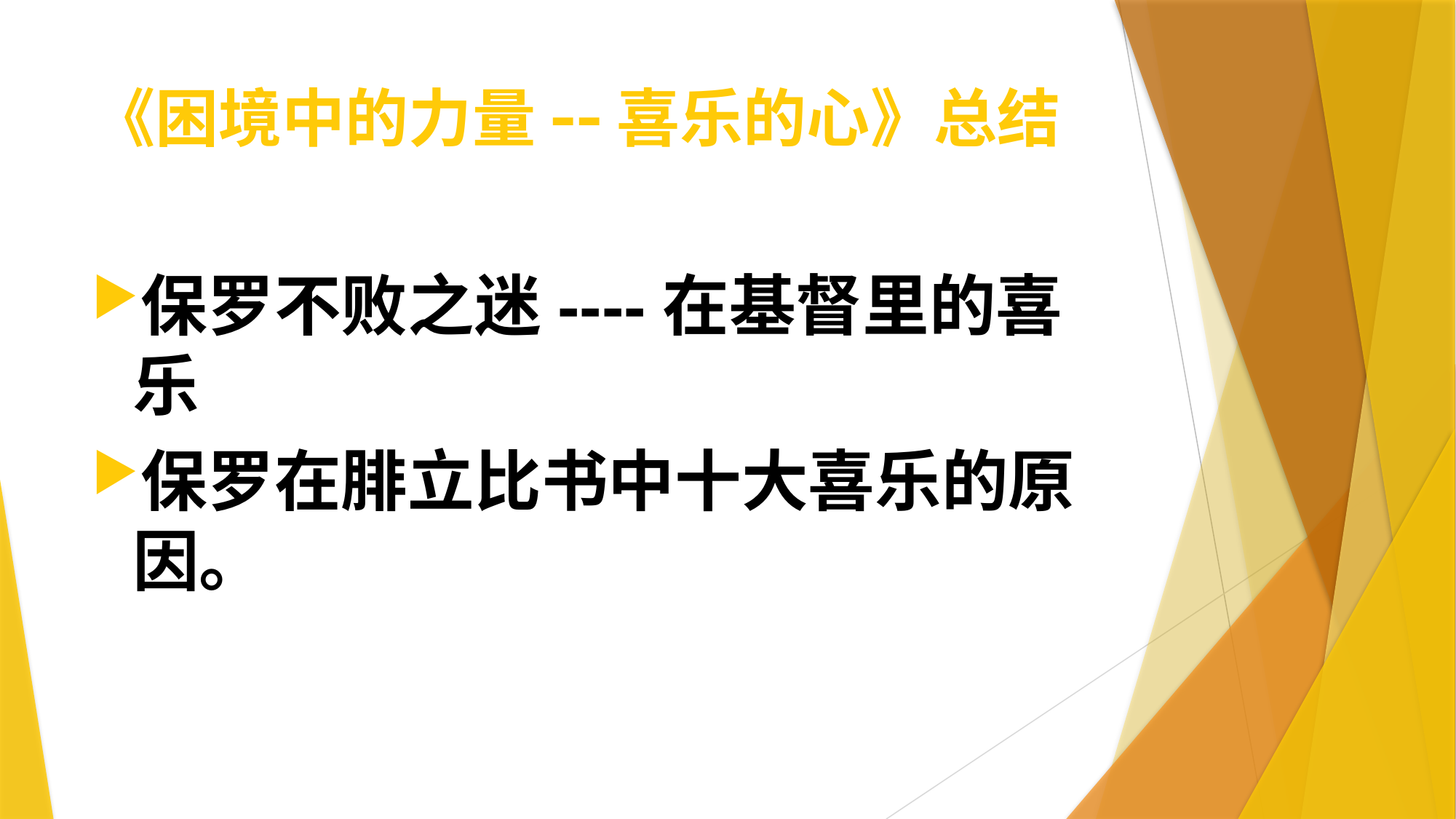

# 《困境中的力量--喜乐的心》总结
保罗不败之迷----在基督里的喜乐
保罗在腓立比书中十大喜乐的原因。